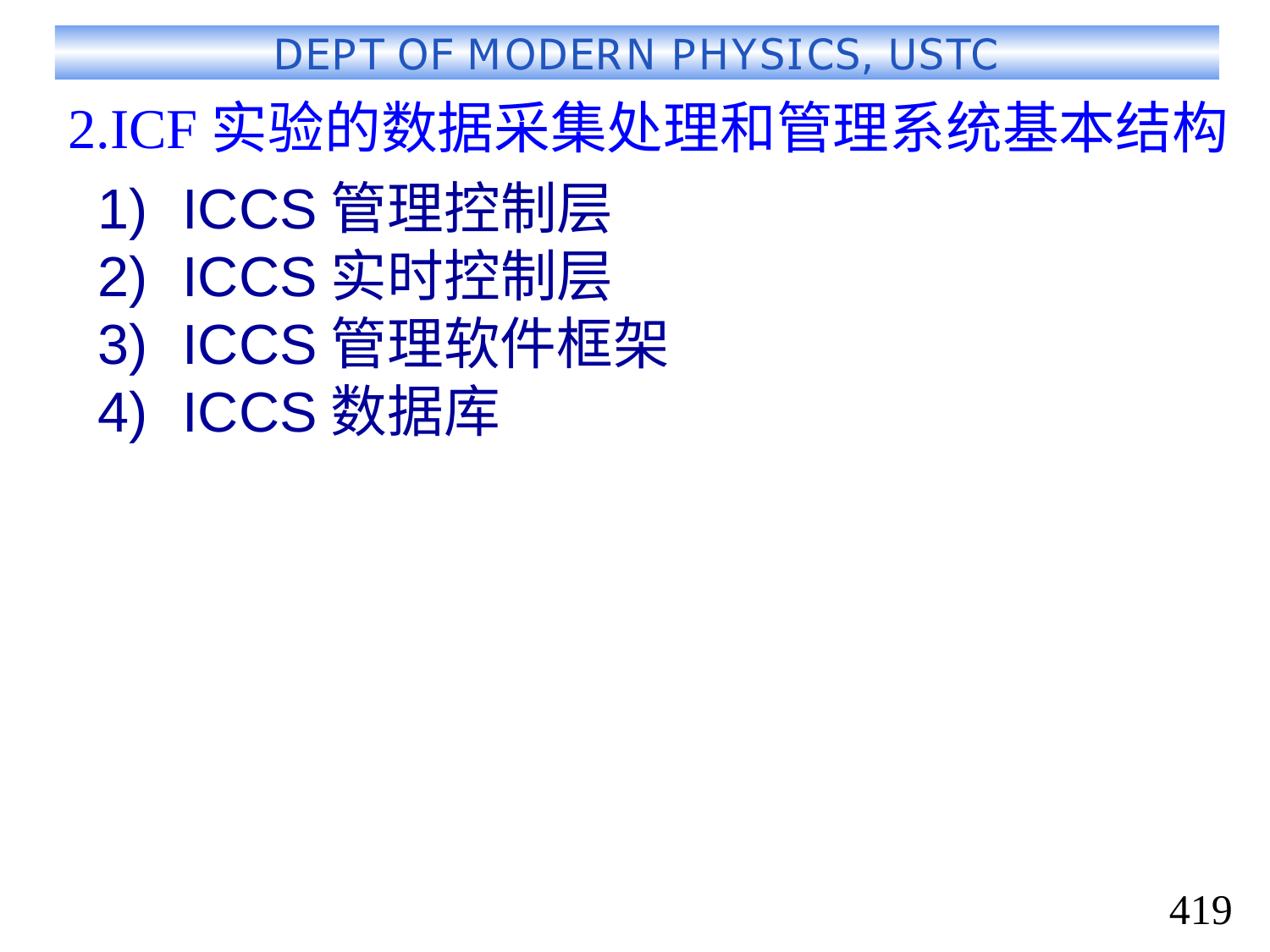

# ICF实验的数据采集处理和管理系统基本结构
ICCS管理控制层
ICCS实时控制层
ICCS管理软件框架
ICCS数据库